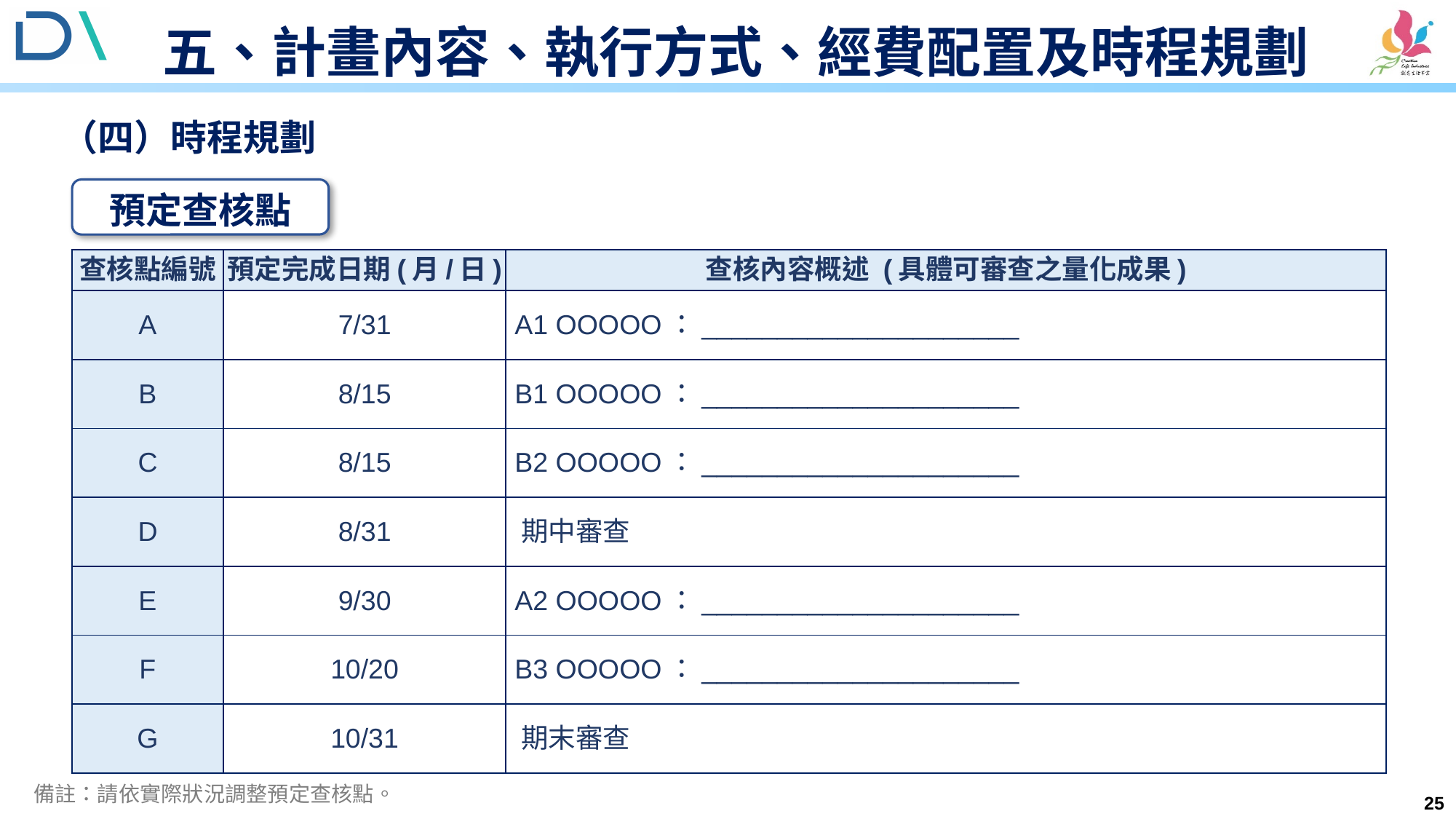

# 五、計畫內容、執行方式、經費配置及時程規劃

（四）時程規劃
預定查核點
| 查核點編號 | 預定完成日期(月/日) | 查核內容概述 (具體可審查之量化成果) |
| --- | --- | --- |
| A | 7/31 | A1 OOOOO：\_\_\_\_\_\_\_\_\_\_\_\_\_\_\_\_\_\_\_\_\_ |
| B | 8/15 | B1 OOOOO：\_\_\_\_\_\_\_\_\_\_\_\_\_\_\_\_\_\_\_\_\_ |
| C | 8/15 | B2 OOOOO：\_\_\_\_\_\_\_\_\_\_\_\_\_\_\_\_\_\_\_\_\_ |
| D | 8/31 | 期中審查 |
| E | 9/30 | A2 OOOOO：\_\_\_\_\_\_\_\_\_\_\_\_\_\_\_\_\_\_\_\_\_ |
| F | 10/20 | B3 OOOOO：\_\_\_\_\_\_\_\_\_\_\_\_\_\_\_\_\_\_\_\_\_ |
| G | 10/31 | 期末審查 |
備註：請依實際狀況調整預定查核點。
25